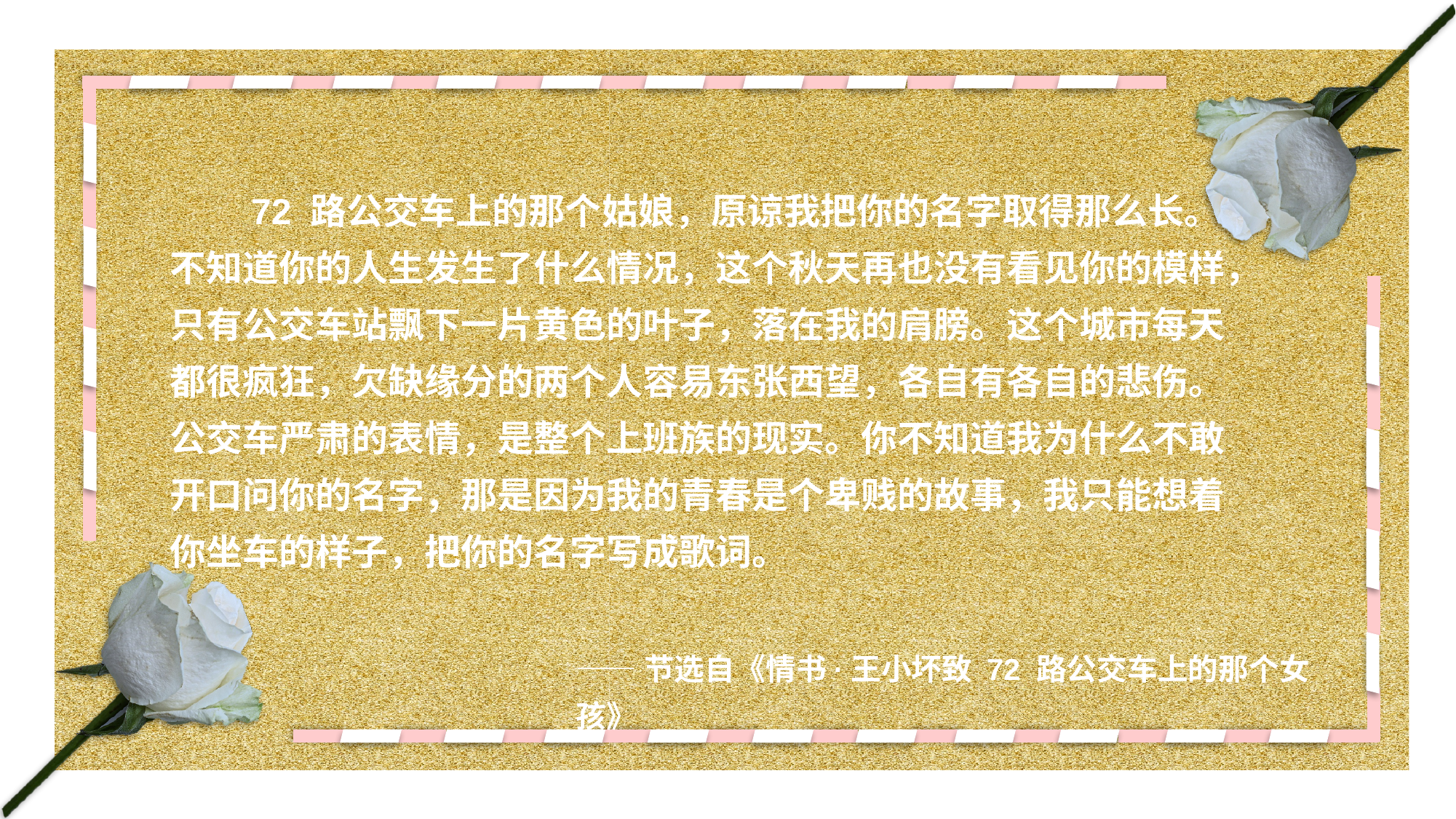

72 路公交车上的那个姑娘，原谅我把你的名字取得那么长。不知道你的人生发生了什么情况，这个秋天再也没有看见你的模样，只有公交车站飘下一片黄色的叶子，落在我的肩膀。这个城市每天都很疯狂，欠缺缘分的两个人容易东张西望，各自有各自的悲伤。公交车严肃的表情，是整个上班族的现实。你不知道我为什么不敢开口问你的名字，那是因为我的青春是个卑贱的故事，我只能想着你坐车的样子，把你的名字写成歌词。

——节选自《情书·王小坏致 72 路公交车上的那个女孩》